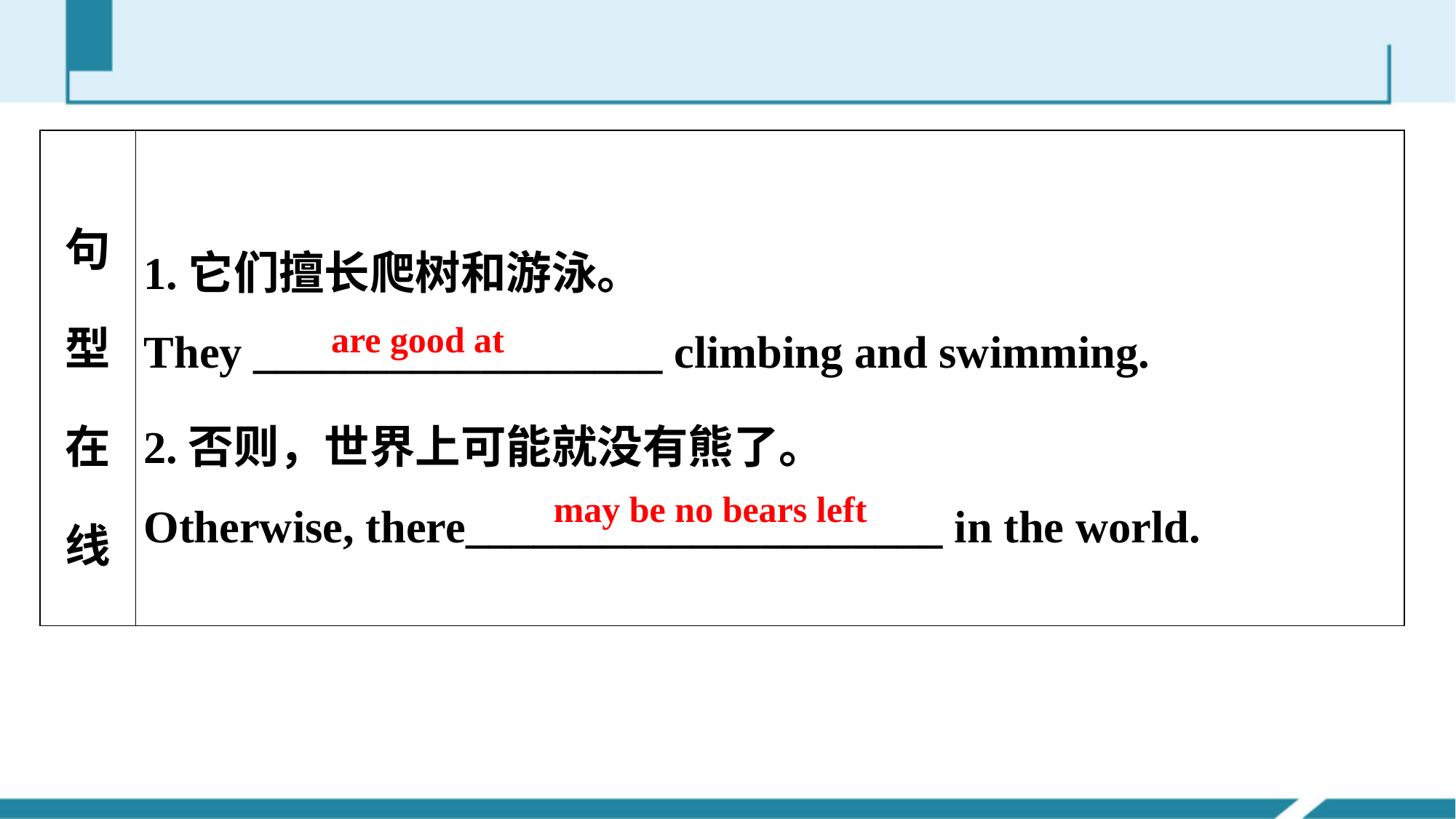

| 句型在线 | 1.它们擅长爬树和游泳。 They \_\_\_\_\_\_\_\_\_\_\_\_\_\_\_\_\_\_ climbing and swimming. 2.否则，世界上可能就没有熊了。 Otherwise, there\_\_\_\_\_\_\_\_\_\_\_\_\_\_\_\_\_\_\_\_\_ in the world. |
| --- | --- |
are good at
may be no bears left